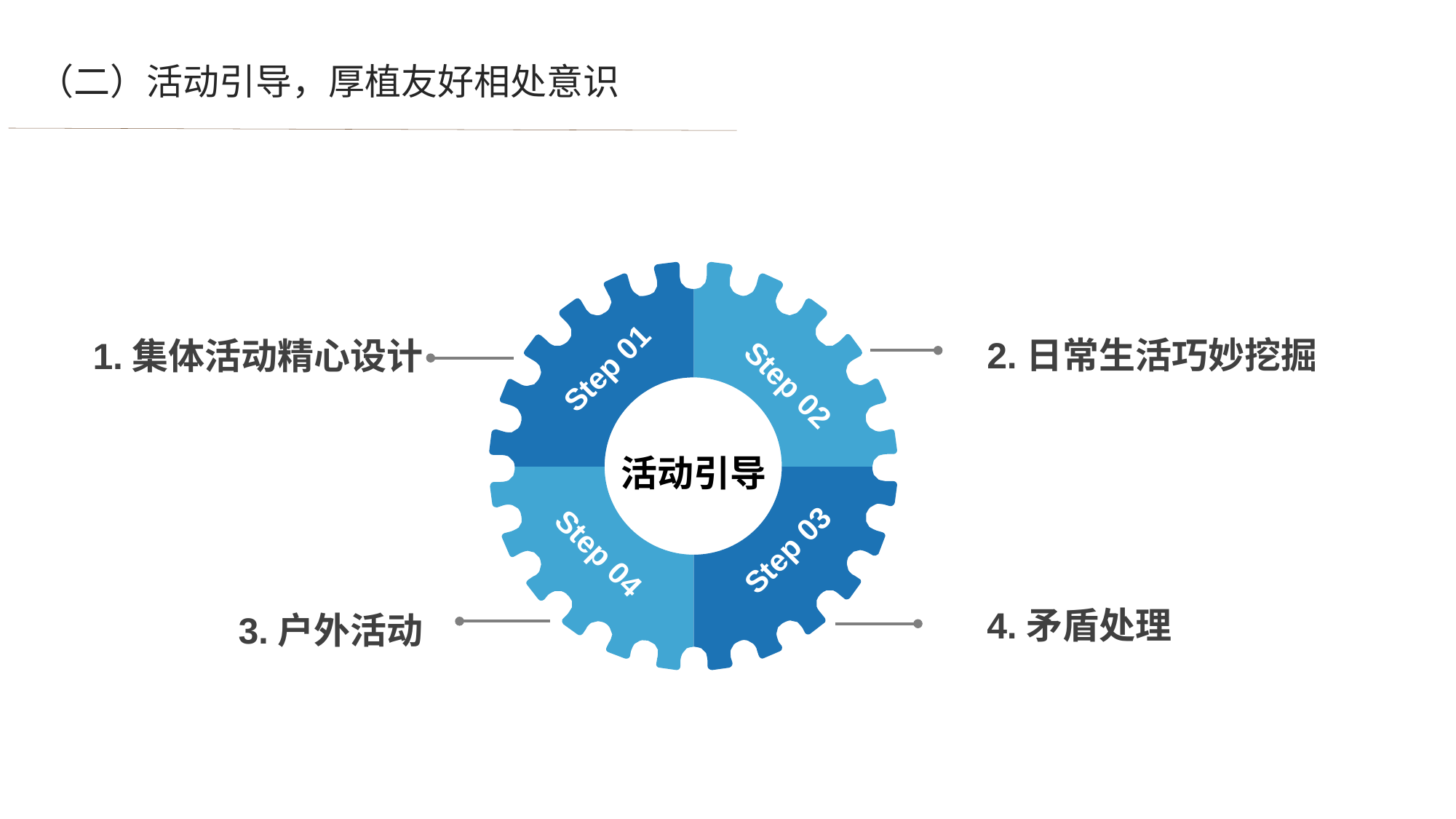

（二）活动引导，厚植友好相处意识

2.日常生活巧妙挖掘
1.集体活动精心设计
Step 01
Step 02
活动引导

Step 03
Step 04
4.矛盾处理
3.户外活动